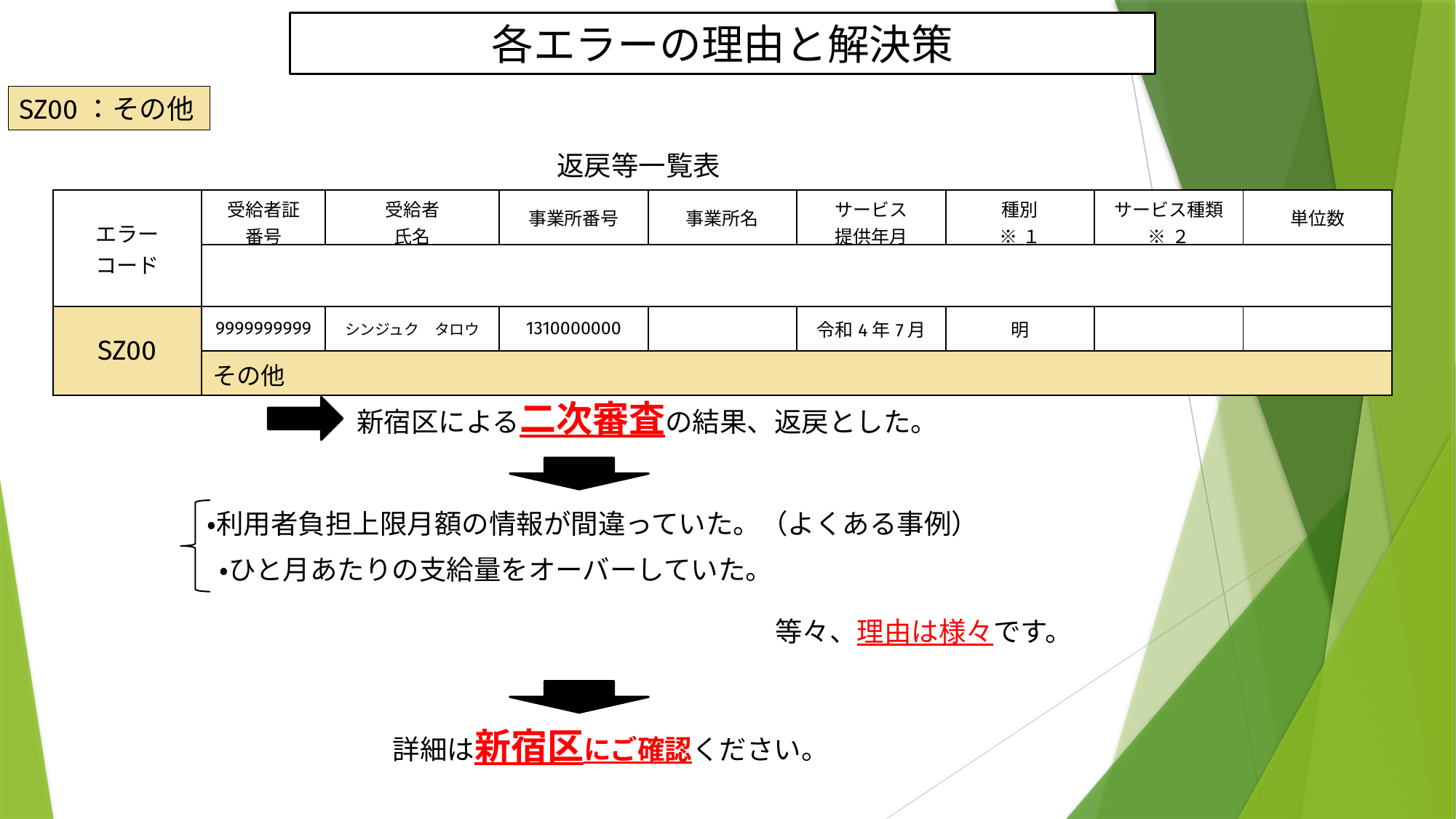

# 各エラーの理由と解決策
SZ00：その他
返戻等一覧表
| エラー コード | 受給者証 番号 | 受給者 氏名 | 事業所番号 | 事業所名 | サービス 提供年月 | 種別 ※１ | サービス種類 ※２ | 単位数 |
| --- | --- | --- | --- | --- | --- | --- | --- | --- |
|  |  |  |  |  |  |  |  |  |
| SZ00 | 9999999999 | シンジュク　タロウ | 1310000000 |  | 令和4年7月 | 明 |  |  |
|  | その他 |  |  |  |  |  |  |  |
新宿区による二次審査の結果、返戻とした。

・利用者負担上限月額の情報が間違っていた。（よくある事例）
・ひと月あたりの支給量をオーバーしていた。
等々、理由は様々です。

詳細は新宿区にご確認ください。